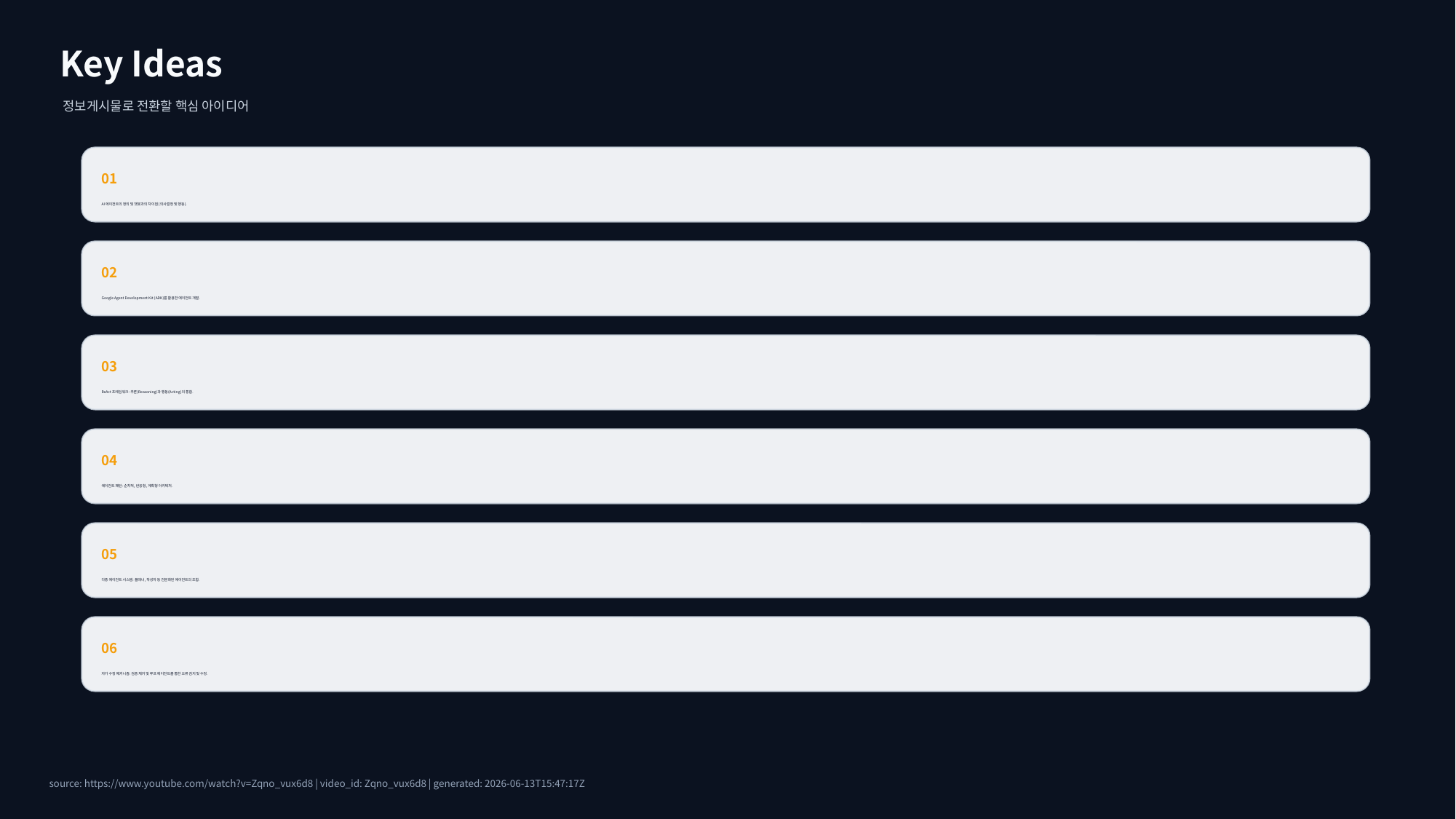

Key Ideas
정보게시물로 전환할 핵심 아이디어

01
AI 에이전트의 정의 및 챗봇과의 차이점 (의사결정 및 행동).

02
Google Agent Development Kit (ADK)를 활용한 에이전트 개발.

03
ReAct 프레임워크: 추론(Reasoning)과 행동(Acting)의 통합.

04
에이전트 패턴: 순차적, 반응형, 계획형 아키텍처.

05
다중 에이전트 시스템: 플래너, 작성자 등 전문화된 에이전트의 조합.

06
자가 수정 메커니즘: 검증 체커 및 루프 에이전트를 통한 오류 감지 및 수정.
source: https://www.youtube.com/watch?v=Zqno_vux6d8 | video_id: Zqno_vux6d8 | generated: 2026-06-13T15:47:17Z